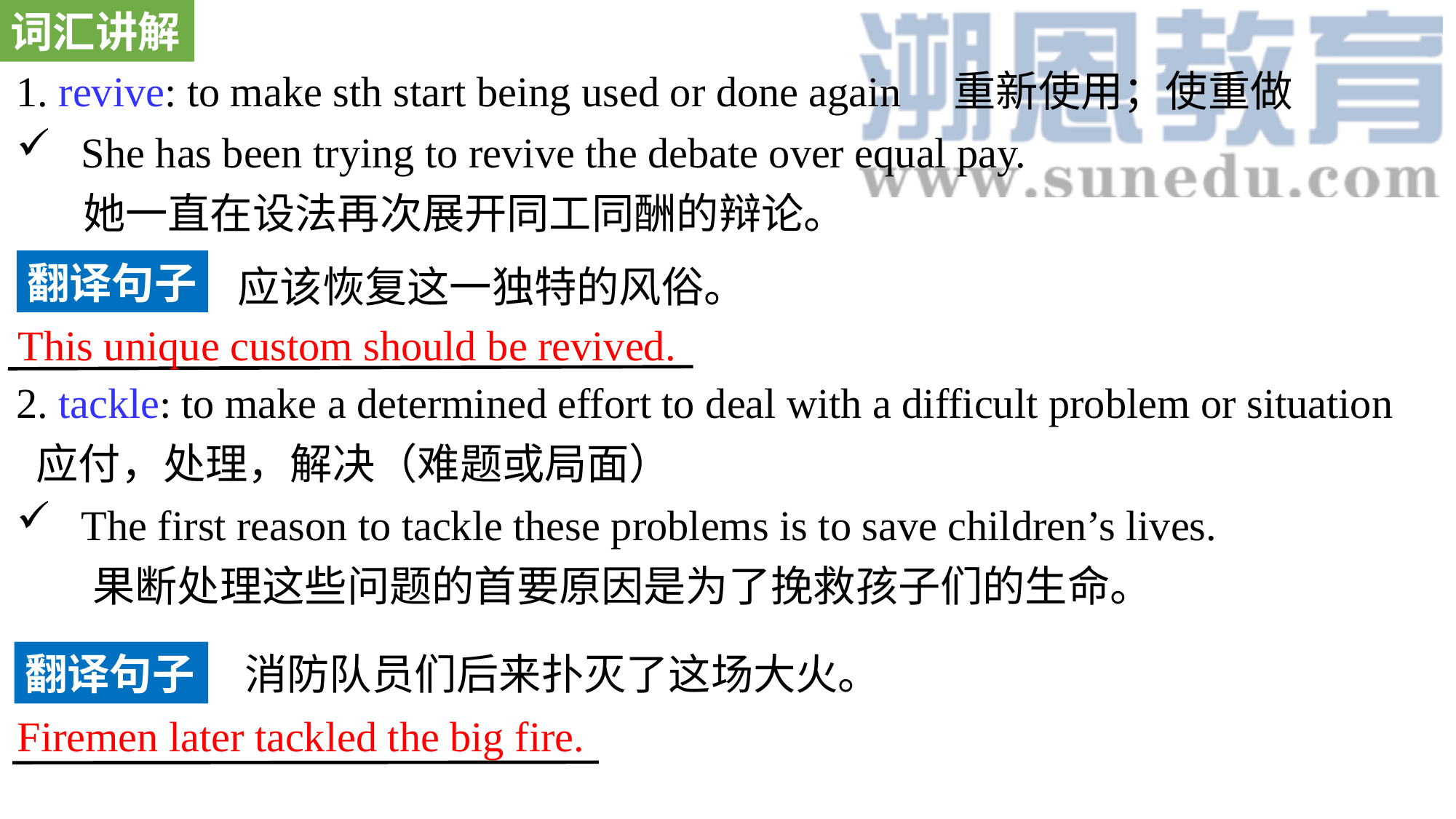

词汇讲解
1. revive: to make sth start being used or done again    重新使用；使重做
 She has been trying to revive the debate over equal pay.
      她一直在设法再次展开同工同酬的辩论。

2. tackle: to make a determined effort to deal with a difficult problem or situation
 应付，处理，解决（难题或局面）
 The first reason to tackle these problems is to save children’s lives.
       果断处理这些问题的首要原因是为了挽救孩子们的生命。
翻译句子
应该恢复这一独特的风俗。
This unique custom should be revived.
消防队员们后来扑灭了这场大火。
翻译句子
Firemen later tackled the big fire.